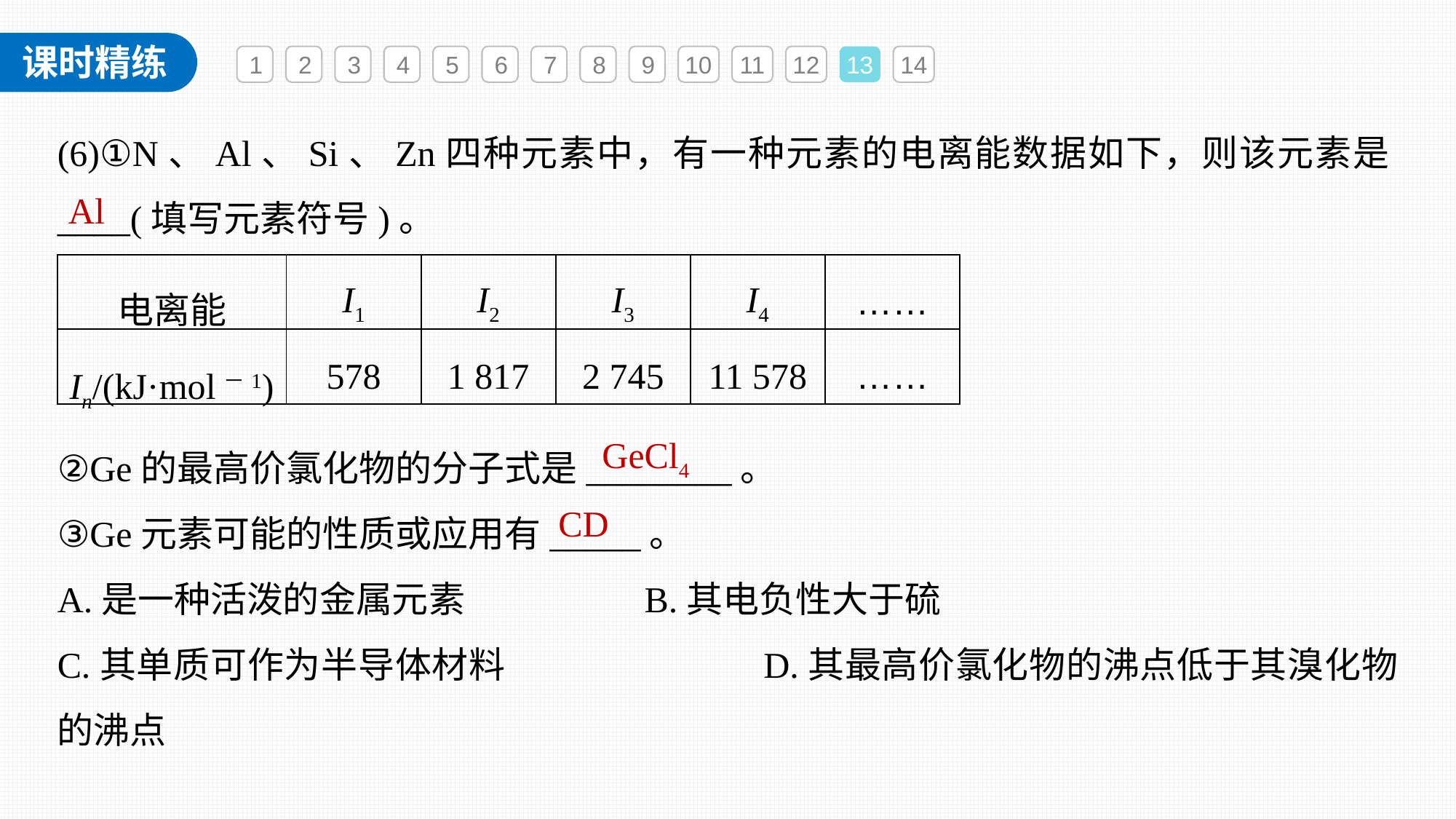

1
2
3
4
5
6
7
8
9
10
11
12
13
14
(6)①N、Al、Si、Zn四种元素中，有一种元素的电离能数据如下，则该元素是____(填写元素符号)。
Al
| 电离能 | I1 | I2 | I3 | I4 | …… |
| --- | --- | --- | --- | --- | --- |
| In/(kJ·mol－1) | 578 | 1 817 | 2 745 | 11 578 | …… |
②Ge的最高价氯化物的分子式是________。
③Ge元素可能的性质或应用有_____。
A.是一种活泼的金属元素		    B.其电负性大于硫
C.其单质可作为半导体材料		    D.其最高价氯化物的沸点低于其溴化物的沸点
GeCl4
CD